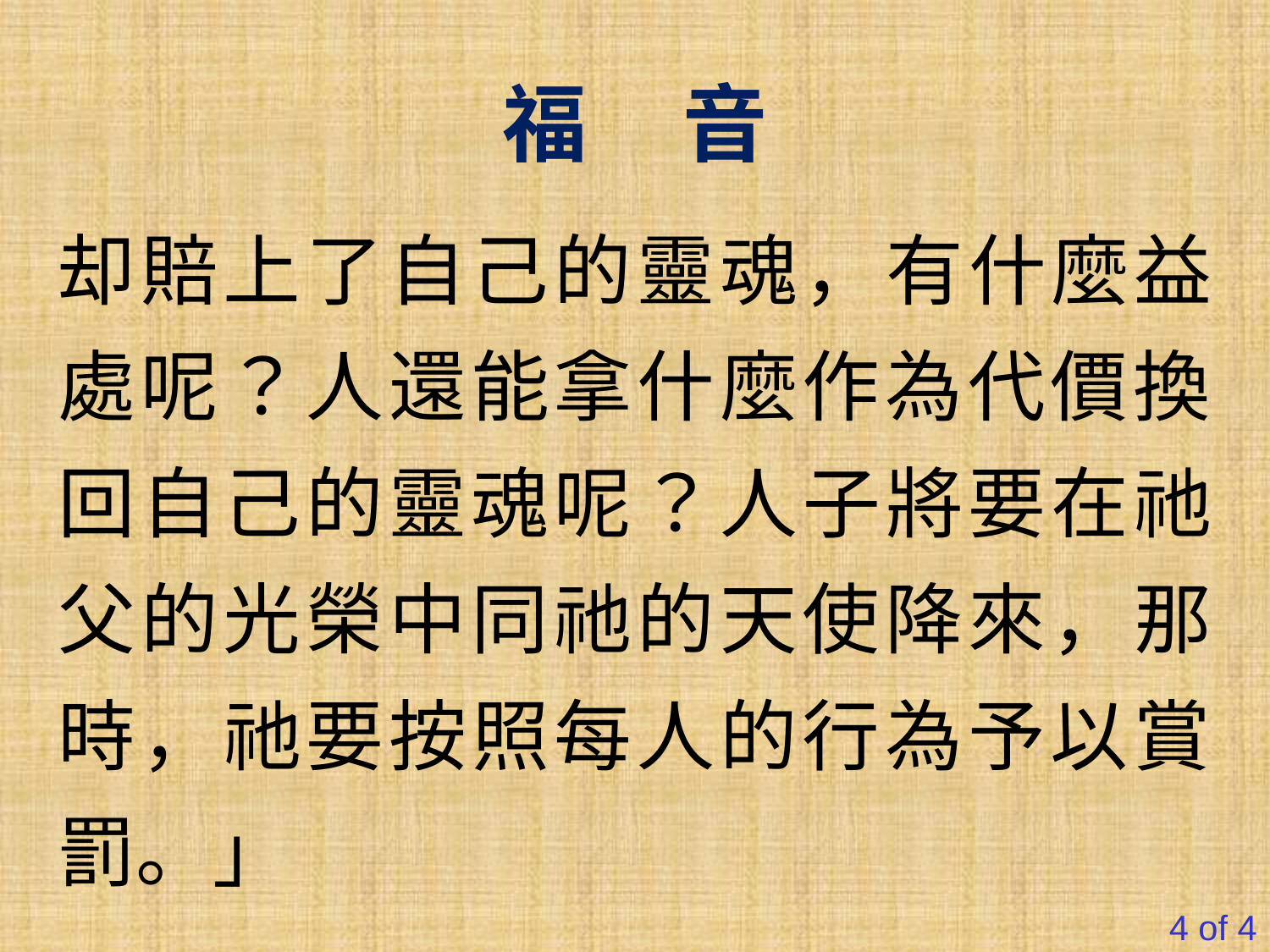

福     音

却賠上了自己的靈魂，有什麼益處呢？人還能拿什麼作為代價換回自己的靈魂呢？人子將要在祂父的光榮中同祂的天使降來，那時，祂要按照每人的行為予以賞罰。」
4 of 4